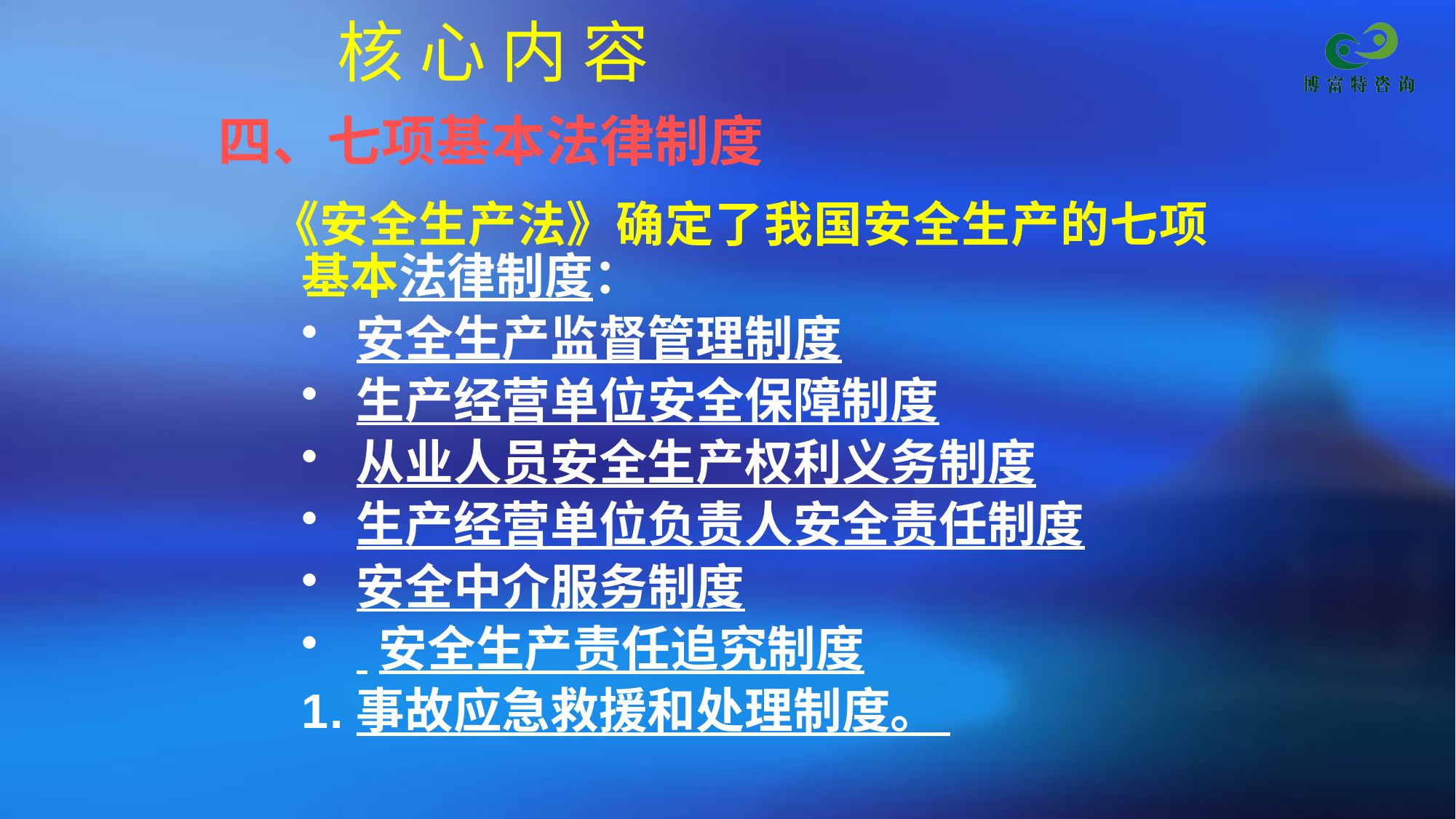

核 心 内 容
 四、七项基本法律制度
 《安全生产法》确定了我国安全生产的七项基本法律制度：
安全生产监督管理制度
生产经营单位安全保障制度
从业人员安全生产权利义务制度
生产经营单位负责人安全责任制度
安全中介服务制度
 安全生产责任追究制度
事故应急救援和处理制度。